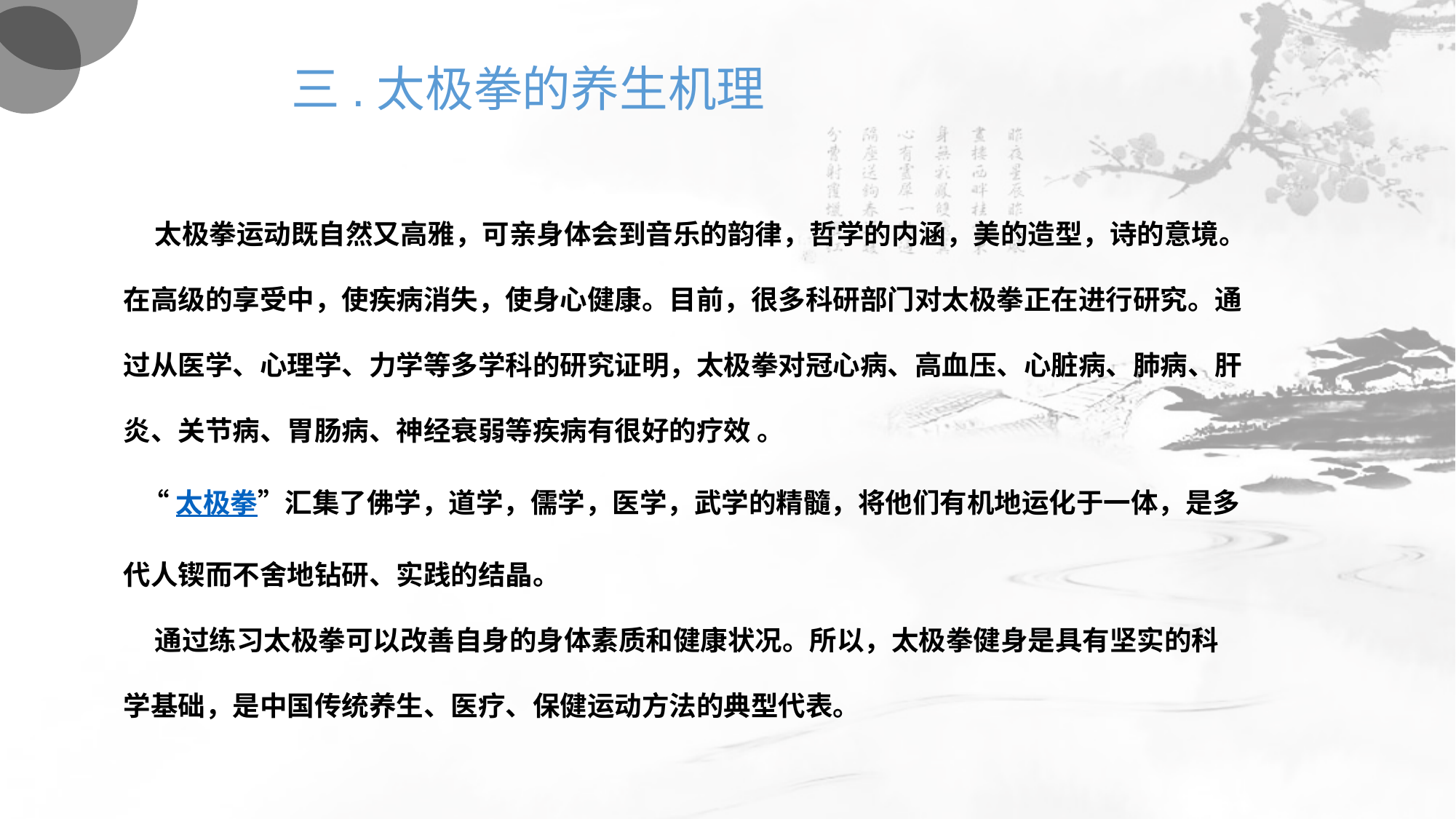

三.太极拳的养生机理
    太极拳运动既自然又高雅，可亲身体会到音乐的韵律，哲学的内涵，美的造型，诗的意境。在高级的享受中，使疾病消失，使身心健康。目前，很多科研部门对太极拳正在进行研究。通过从医学、心理学、力学等多学科的研究证明，太极拳对冠心病、高血压、心脏病、肺病、肝炎、关节病、胃肠病、神经衰弱等疾病有很好的疗效 。
   “太极拳”汇集了佛学，道学，儒学，医学，武学的精髓，将他们有机地运化于一体，是多代人锲而不舍地钻研、实践的结晶。
    通过练习太极拳可以改善自身的身体素质和健康状况。所以，太极拳健身是具有坚实的科学基础，是中国传统养生、医疗、保健运动方法的典型代表。